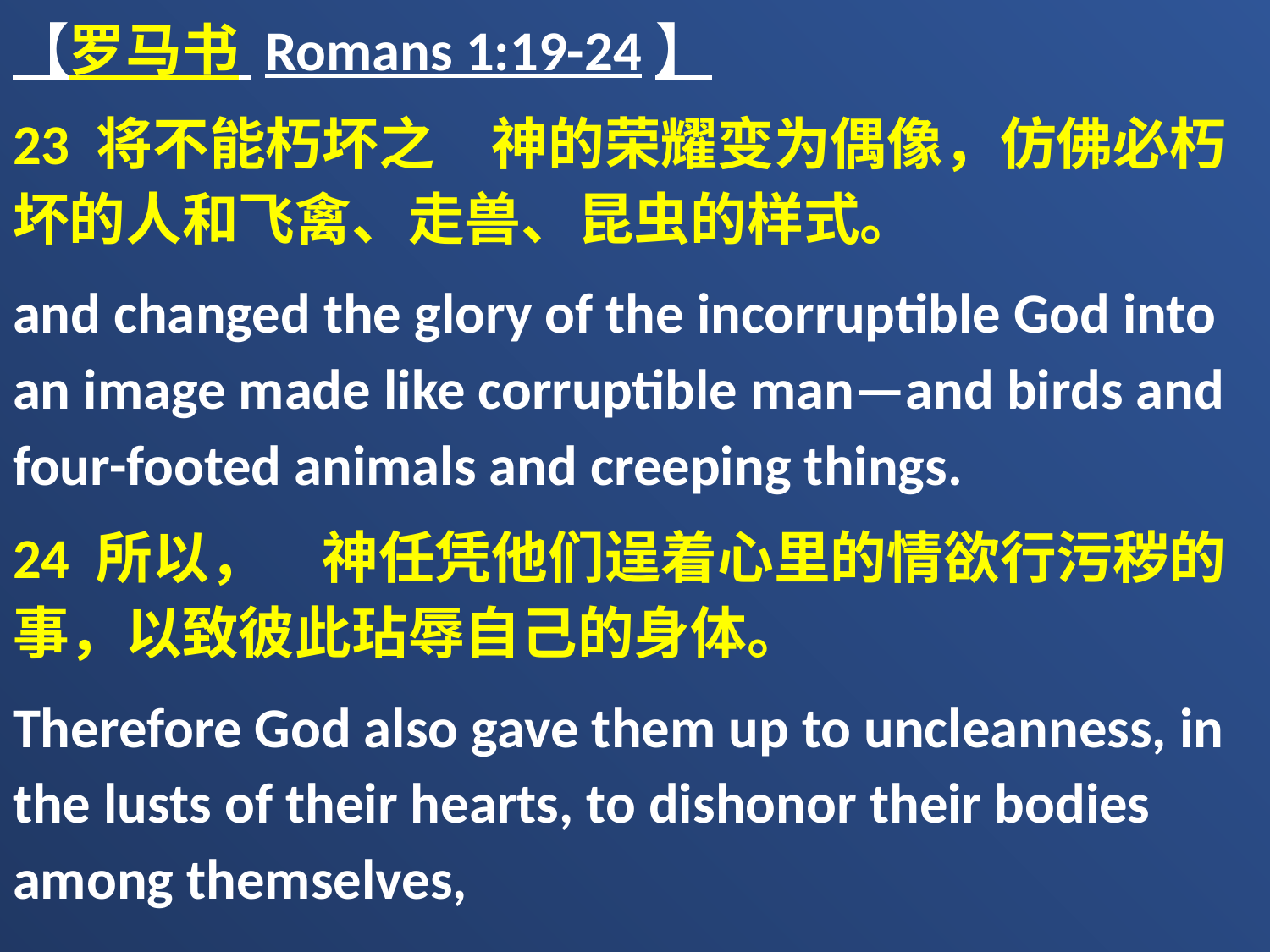

【罗马书 Romans 1:19-24】
23 将不能朽坏之　神的荣耀变为偶像，仿佛必朽坏的人和飞禽、走兽、昆虫的样式。
and changed the glory of the incorruptible God into an image made like corruptible man—and birds and four-footed animals and creeping things.
24 所以，　神任凭他们逞着心里的情欲行污秽的事，以致彼此玷辱自己的身体。
Therefore God also gave them up to uncleanness, in the lusts of their hearts, to dishonor their bodies among themselves,